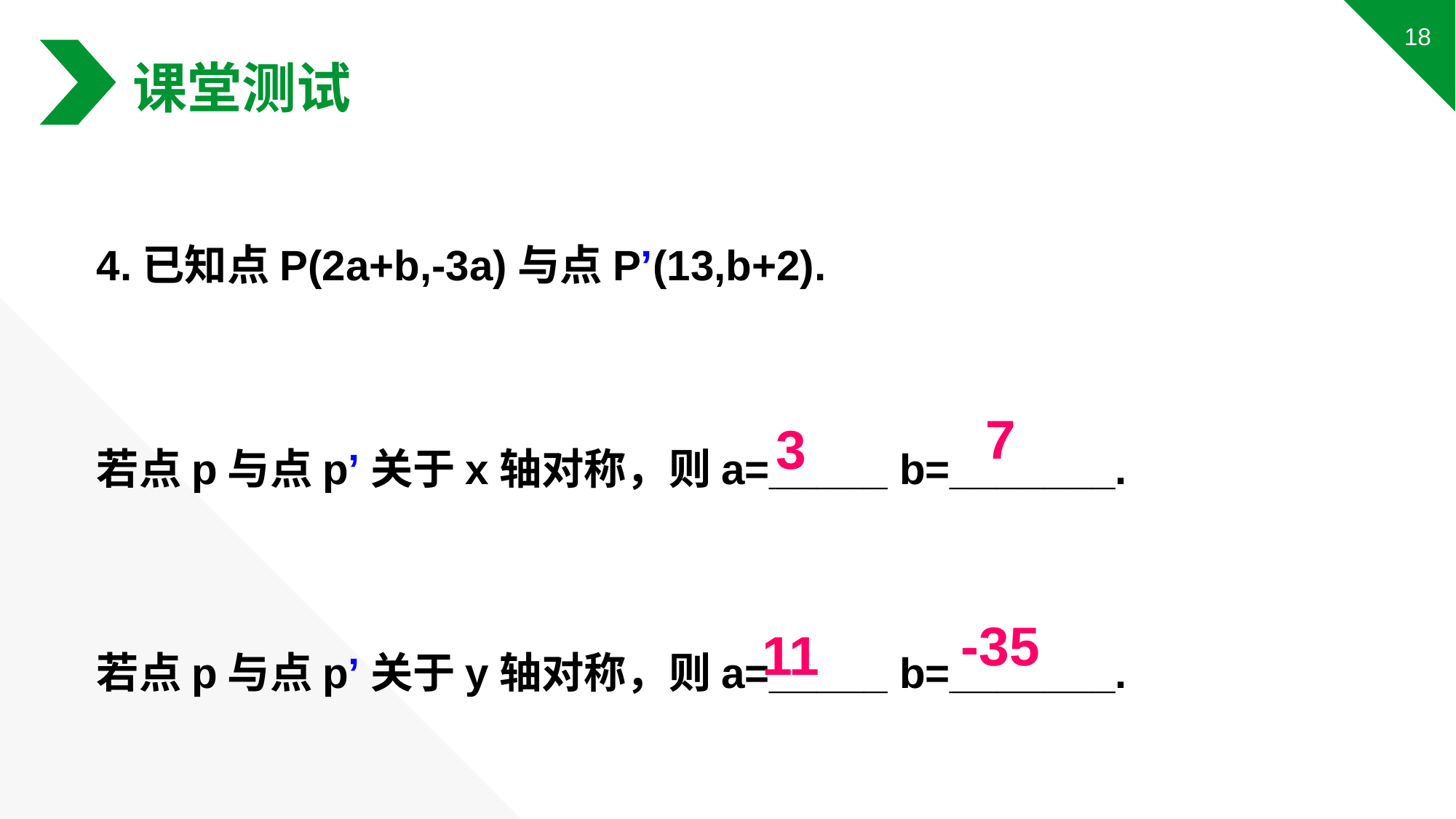

课堂测试
4.已知点P(2a+b,-3a)与点P’(13,b+2).

若点p与点p’关于x轴对称，则a=_____ b=_______.

若点p与点p’关于y轴对称，则a=_____ b=_______.
7
3
-35

11